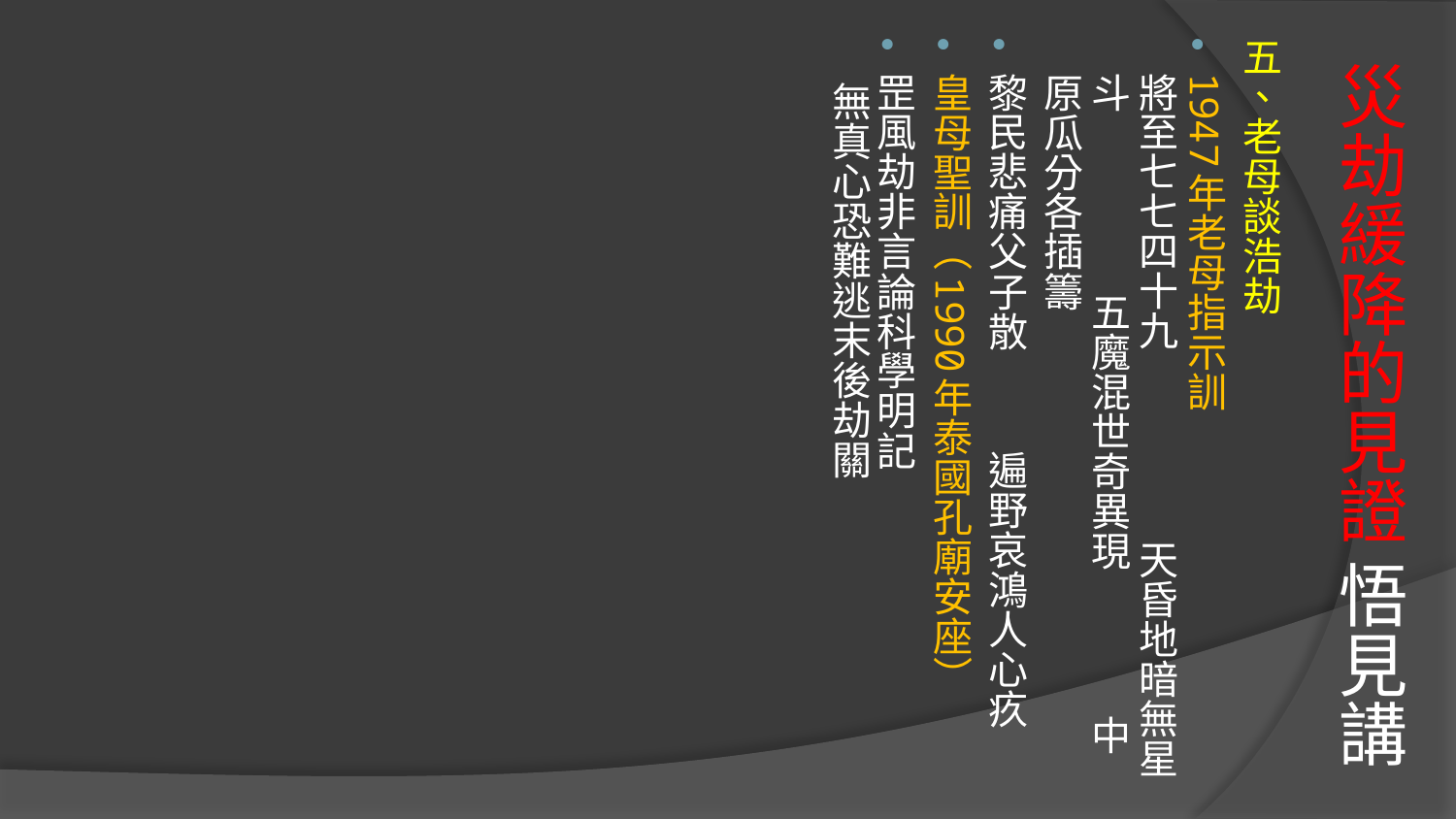

五、老母談浩劫
1947年老母指示訓
將至七七四十九                     天昏地暗無星斗                    五魔混世奇異現                中原瓜分各插籌
黎民悲痛父子散           遍野哀鴻人心疚
皇母聖訓（1990年泰國孔廟安座）
罡風劫非言論科學明記                                    無真心恐難逃末後劫關

# 災劫緩降的見證 悟見講